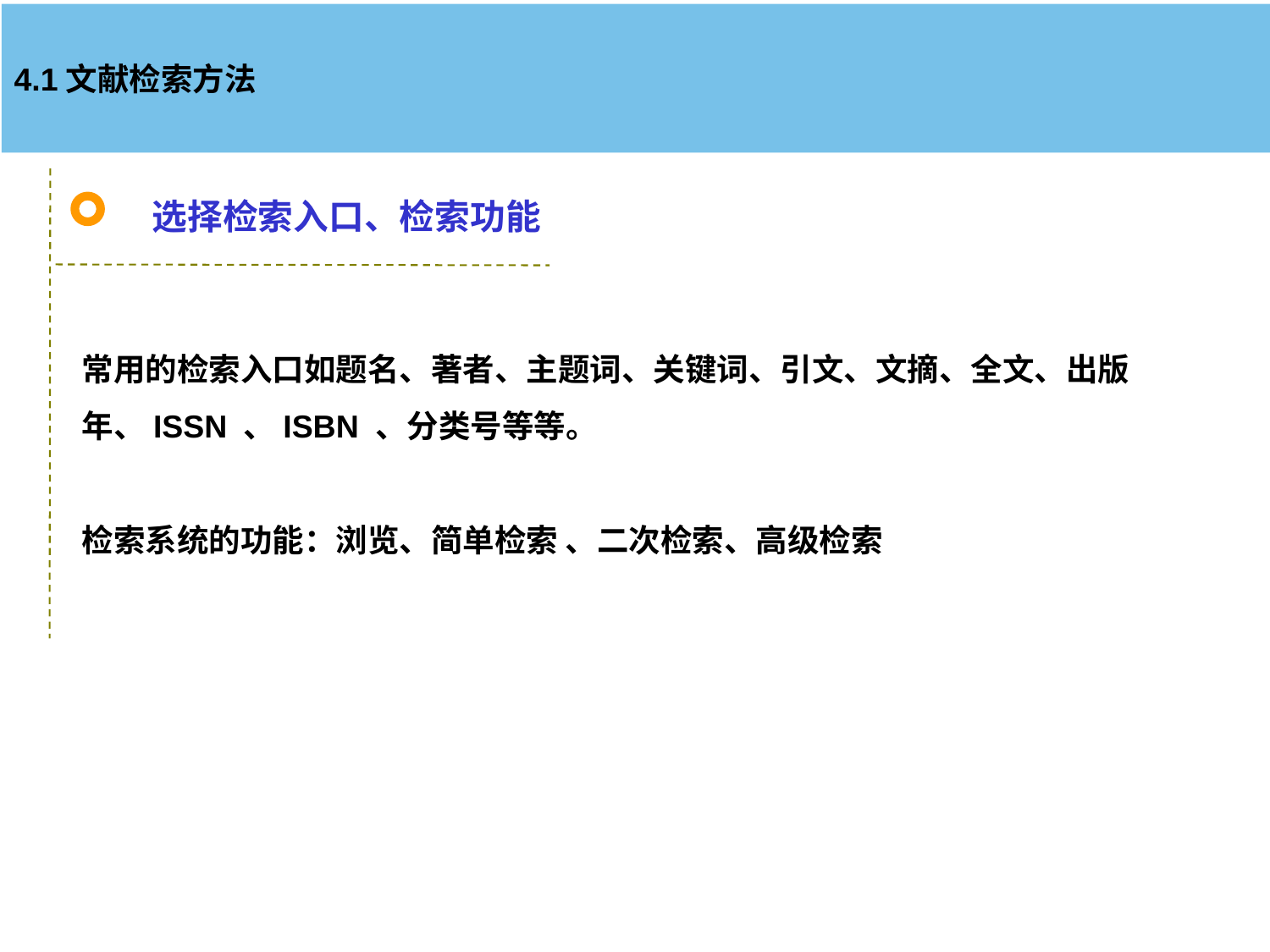

4.1文献检索方法

选择检索入口、检索功能

常用的检索入口如题名、著者、主题词、关键词、引文、文摘、全文、出版年、ISSN 、ISBN 、分类号等等。

检索系统的功能：浏览、简单检索 、二次检索、高级检索